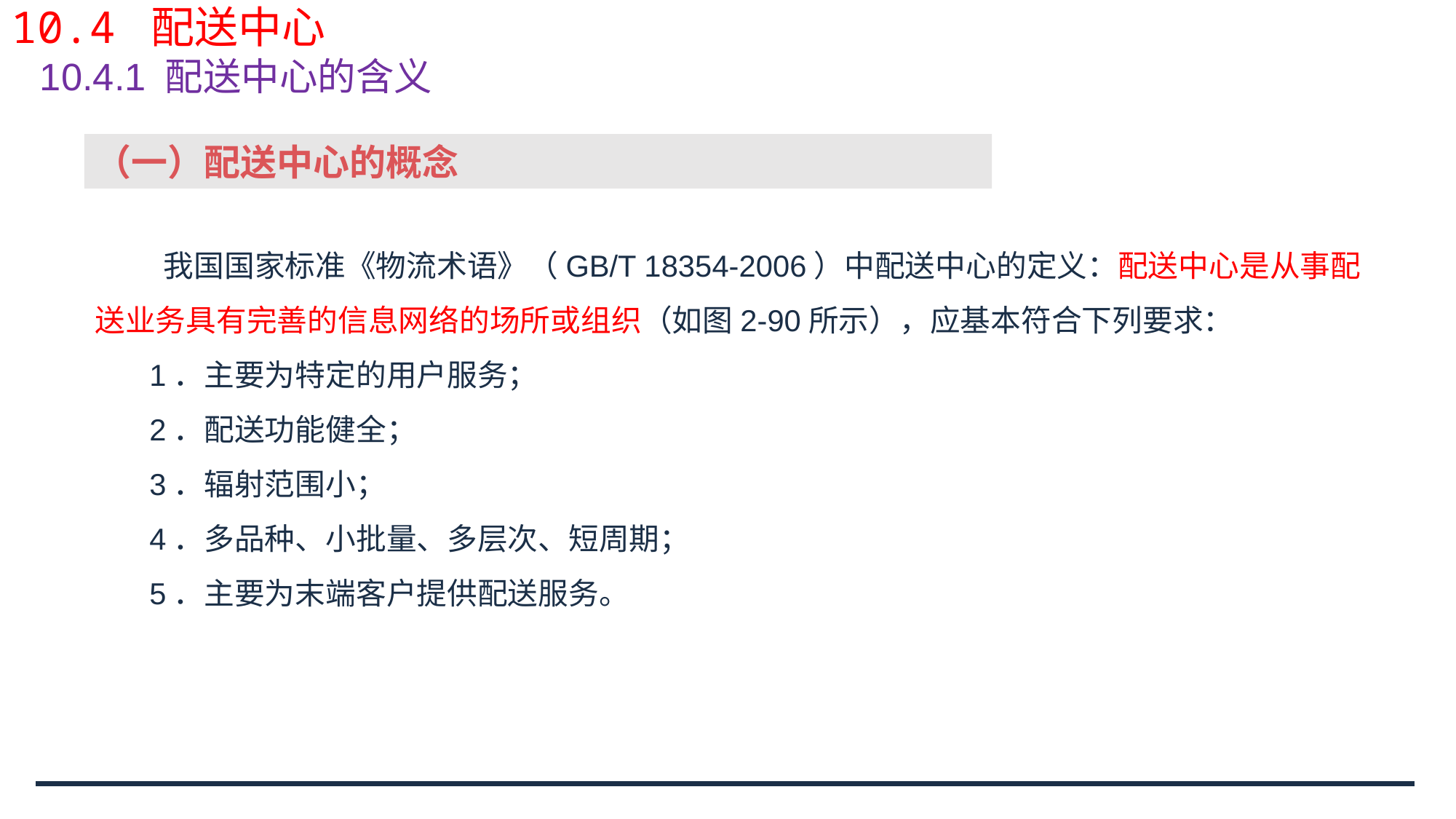

# 10.4 配送中心 10.4.1 配送中心的含义
（一）配送中心的概念
 我国国家标准《物流术语》（GB/T 18354-2006）中配送中心的定义：配送中心是从事配送业务具有完善的信息网络的场所或组织（如图2-90所示），应基本符合下列要求：
1．主要为特定的用户服务；
2．配送功能健全；
3．辐射范围小；
4．多品种、小批量、多层次、短周期；
5．主要为末端客户提供配送服务。